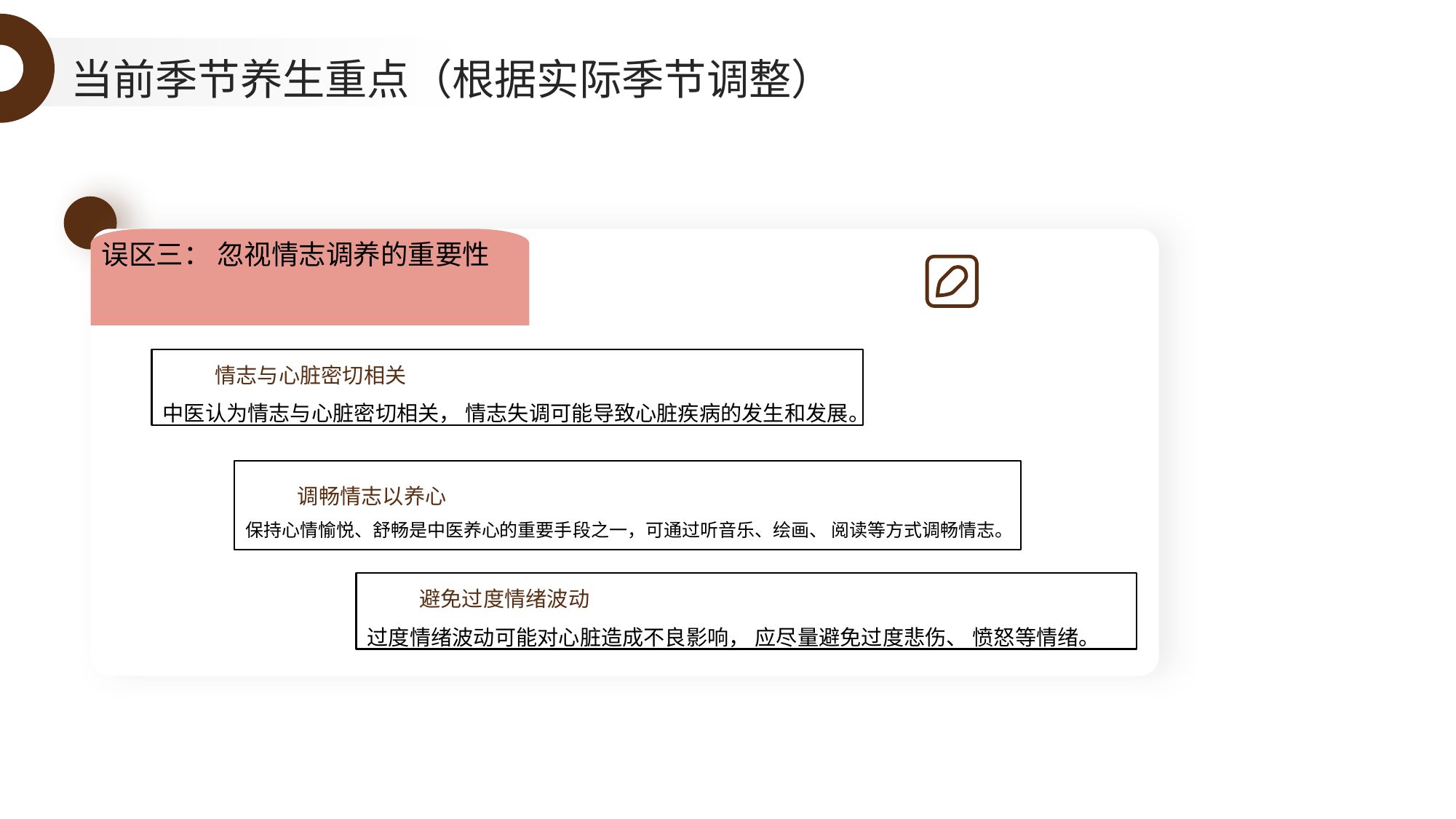

当前季节养生重点（根据实际季节调整）

误区三： 忽视情志调养的重要性

          情志与心脏密切相关
中医认为情志与心脏密切相关， 情志失调可能导致心脏疾病的发生和发展。
          调畅情志以养心
保持心情愉悦、舒畅是中医养心的重要手段之一，可通过听音乐、绘画、 阅读等方式调畅情志。
          避免过度情绪波动
过度情绪波动可能对心脏造成不良影响， 应尽量避免过度悲伤、 愤怒等情绪。